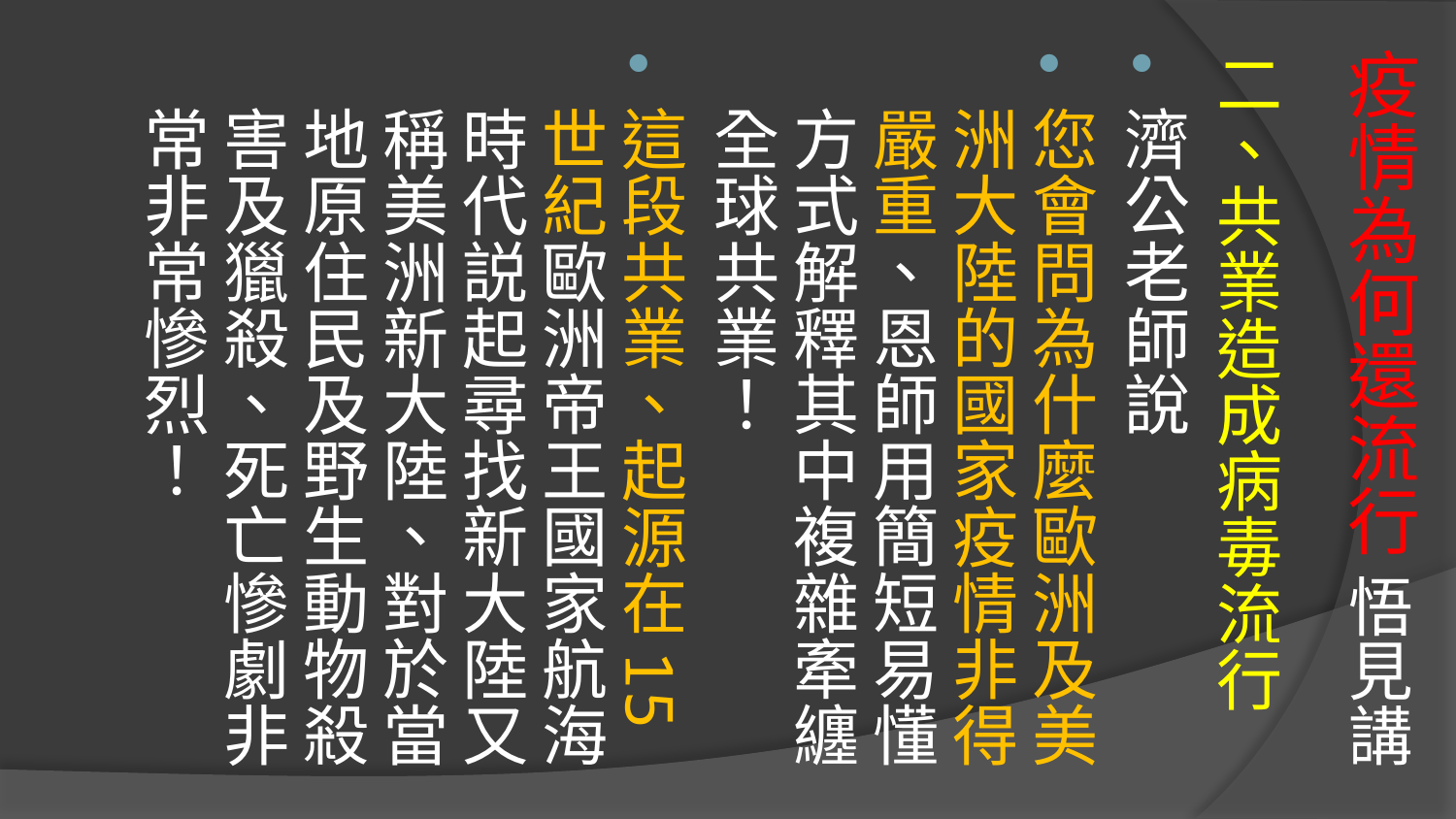

# 疫情為何還流行 悟見講
二、共業造成病毒流行
濟公老師說
您會問為什麼歐洲及美洲大陸的國家疫情非得嚴重、恩師用簡短易懂方式解釋其中複雜牽纏全球共業！
這段共業、起源在15世紀歐洲帝王國家航海時代説起尋找新大陸又稱美洲新大陸、對於當地原住民及野生動物殺害及獵殺、死亡慘劇非常非常慘烈！